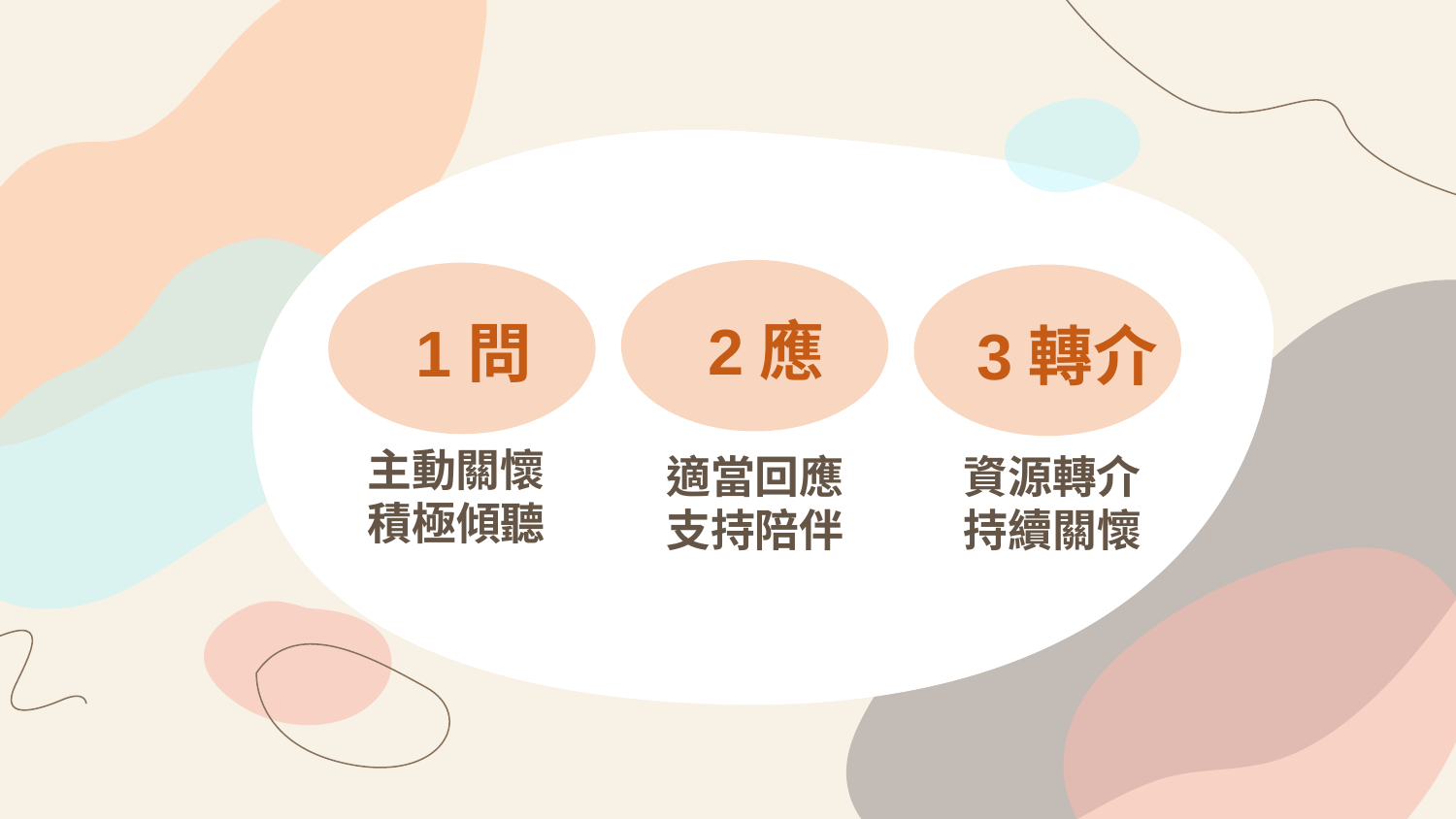

2應

1問

3轉介
主動關懷
積極傾聽
適當回應
支持陪伴
資源轉介
持續關懷